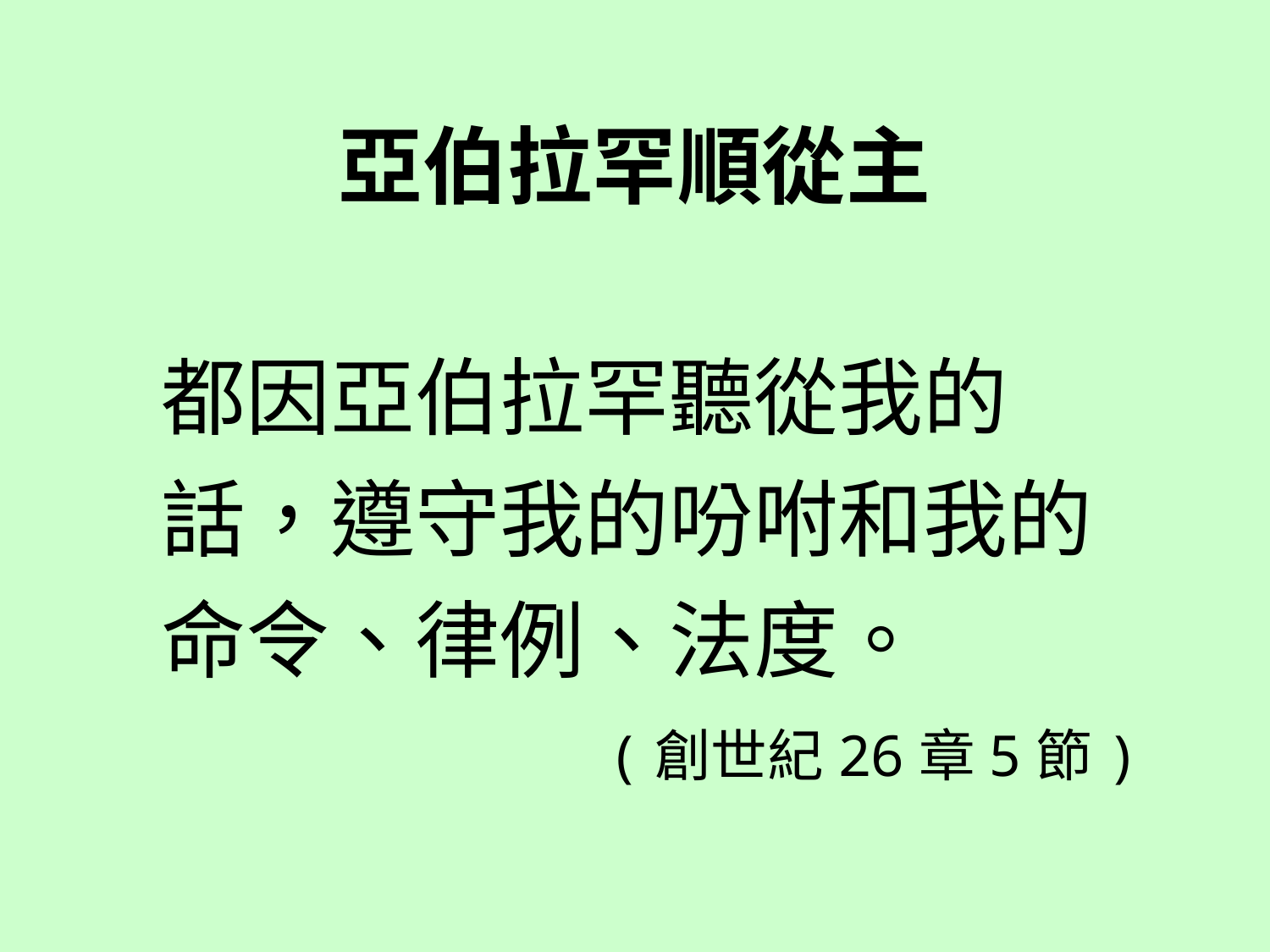

# 亞伯拉罕順從主
都因亞伯拉罕聽從我的話，遵守我的吩咐和我的命令、律例、法度。
                           (創世紀26章5節)